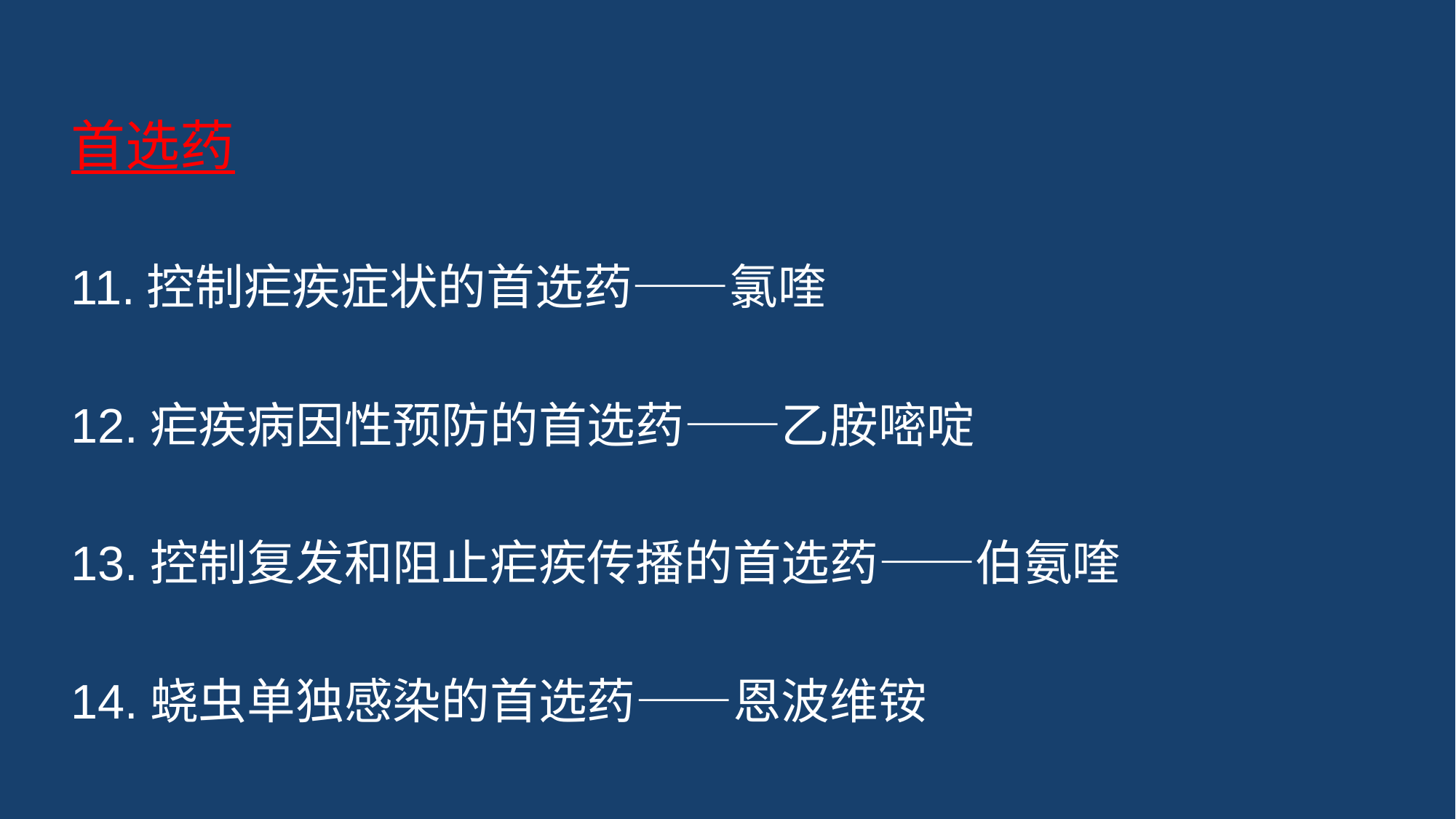

首选药
11.控制疟疾症状的首选药——氯喹
12.疟疾病因性预防的首选药——乙胺嘧啶
13.控制复发和阻止疟疾传播的首选药——伯氨喹
14.蛲虫单独感染的首选药——恩波维铵